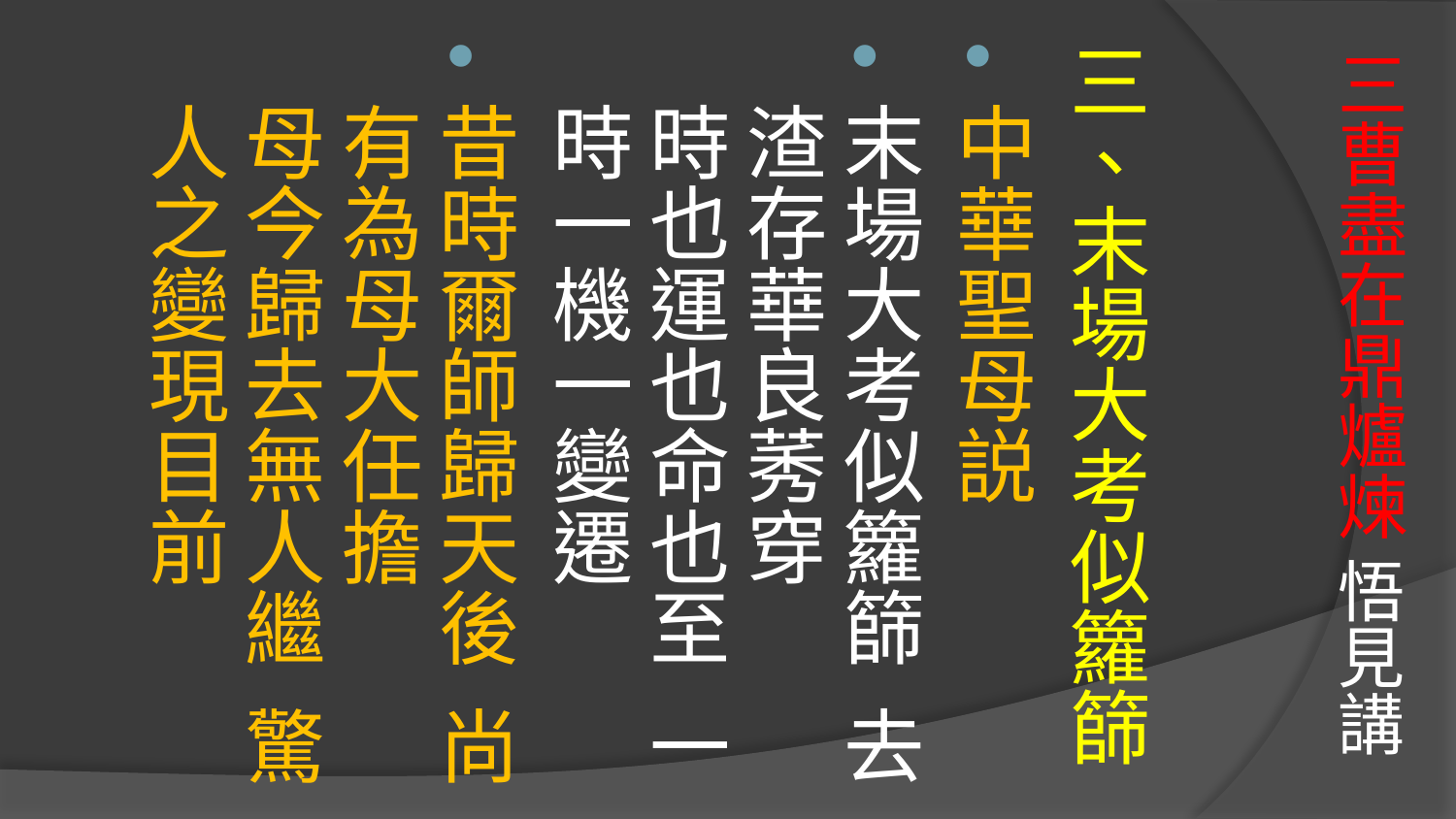

# 三曹盡在鼎爐煉 悟見講
三、末場大考似籮篩
中華聖母説
末場大考似籮篩  去渣存華良莠穿
時也運也命也至  一時一機一變遷
昔時爾師歸天後  尚有為母大任擔
母今歸去無人繼  驚人之變現目前